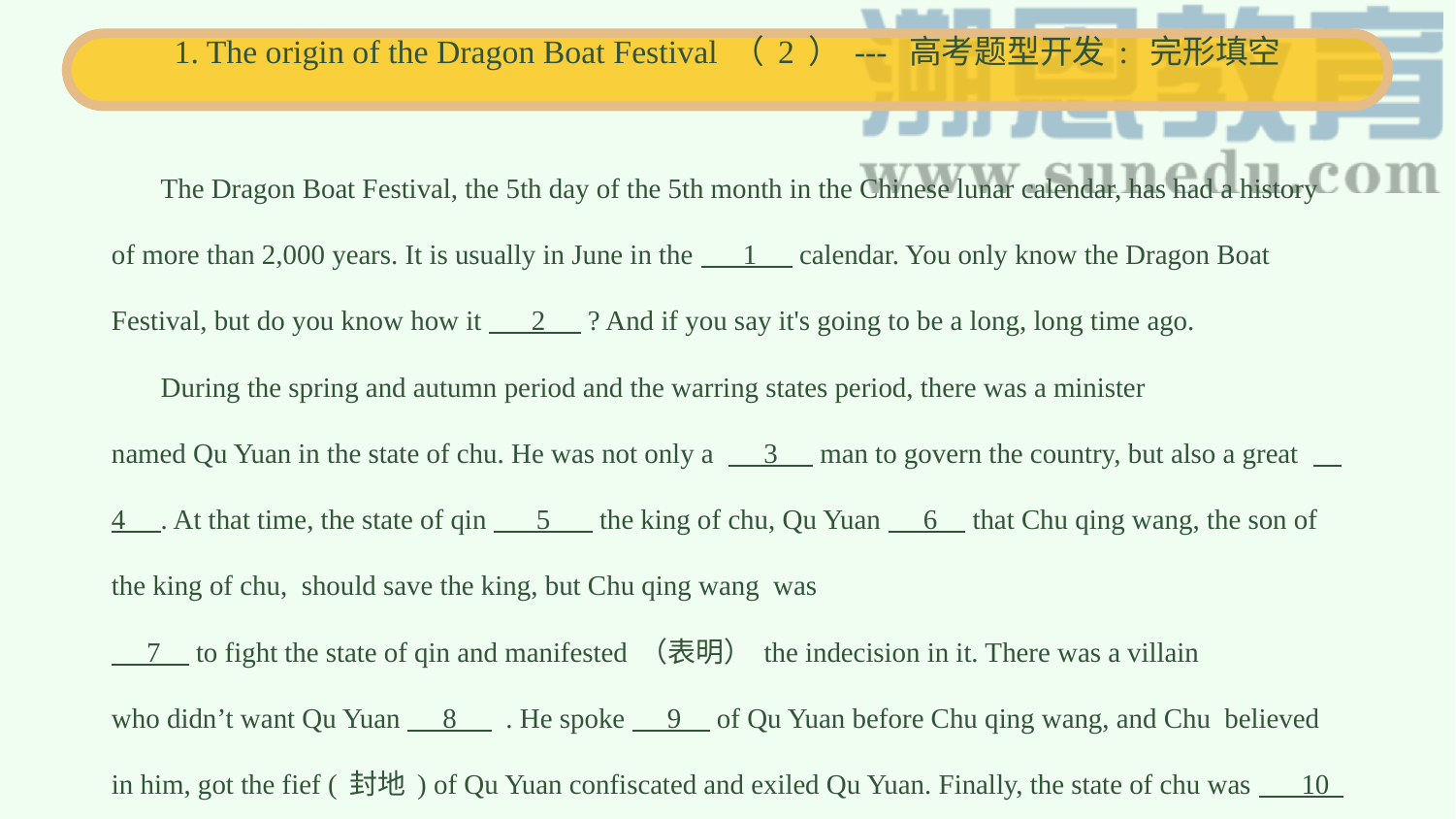

1. The origin of the Dragon Boat Festival（2）--- 高考题型开发: 完形填空

       The Dragon Boat Festival, the 5th day of the 5th month in the Chinese lunar calendar, has had a history of more than 2,000 years. It is usually in June in the       1      calendar. You only know the Dragon Boat Festival, but do you know how it       2      ? And if you say it's going to be a long, long time ago.
       During the spring and autumn period and the warring states period, there was a minister
named Qu Yuan in the state of chu. He was not only a       3      man to govern the country, but also a great       4     . At that time, the state of qin       5       the king of chu, Qu Yuan      6     that Chu qing wang, the son of the king of chu,  should save the king, but Chu qing wang  was
     7     to fight the state of qin and manifested（表明）the indecision in it. There was a villain
who didn’t want Qu Yuan      8       . He spoke      9     of Qu Yuan before Chu qing wang, and Chu  believed in him, got the fief (封地) of Qu Yuan confiscated and exiled Qu Yuan. Finally, the state of chu was       10        by the state of qin. Because Qu Yuan is a       11       poet, his heart ached. He wrote a      12   ‘Tian Wen’ , expressing his      13        that he would be determined to live and die with the country. He  jumped  into the Miluo river       14      the 5th day of the 5th month with a stone held in his arms to put an end to his       15      life.